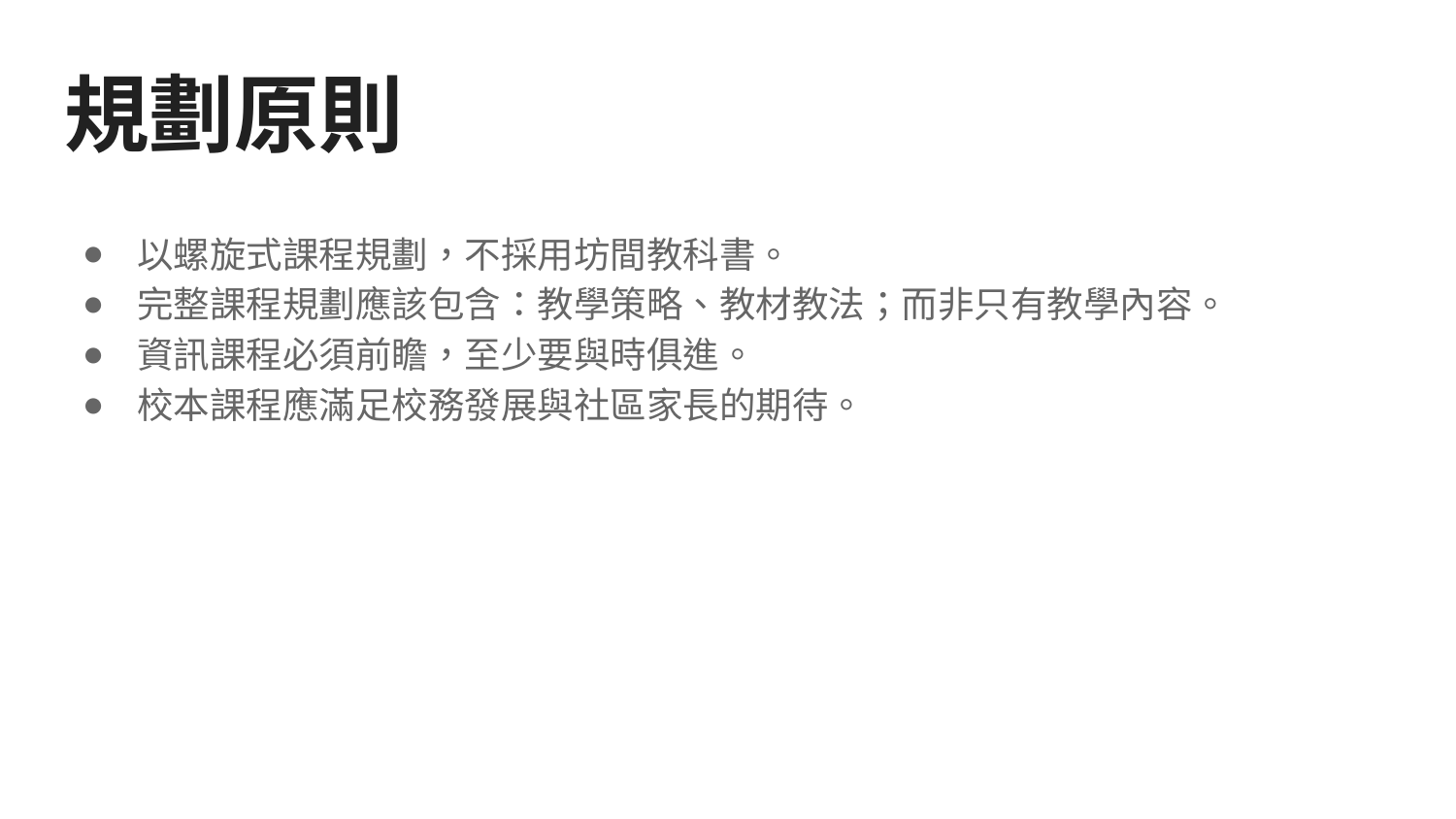

# 規劃原則
以螺旋式課程規劃，不採用坊間教科書。
完整課程規劃應該包含：教學策略、教材教法；而非只有教學內容。
資訊課程必須前瞻，至少要與時俱進。
校本課程應滿足校務發展與社區家長的期待。